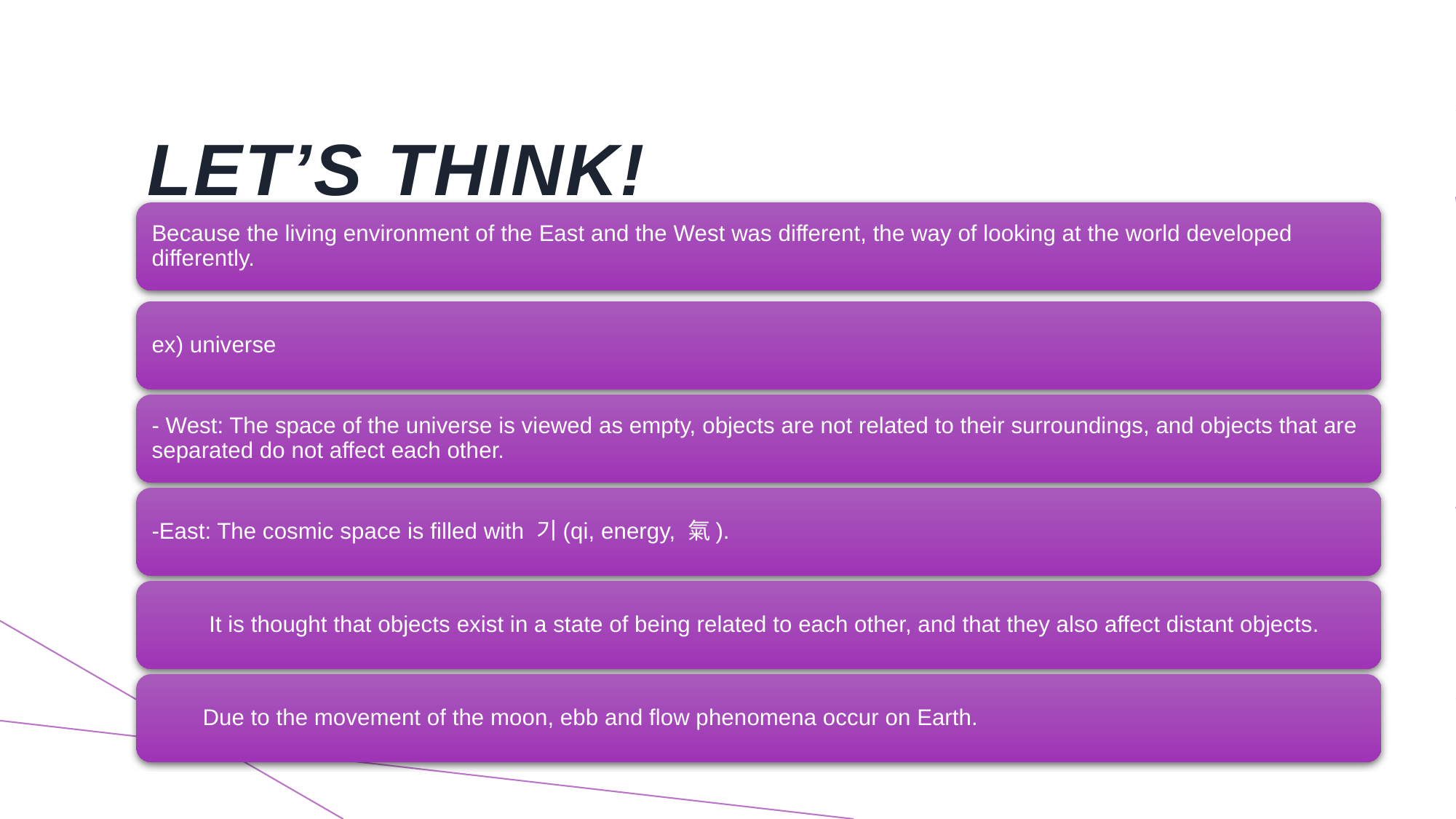

# Let’s think!
Because the living environment of the East and the West was different, the way of looking at the world developed differently.
ex) universe
- West: The space of the universe is viewed as empty, objects are not related to their surroundings, and objects that are separated do not affect each other.
-East: The cosmic space is filled with 기(qi, energy, 氣).
         It is thought that objects exist in a state of being related to each other, and that they also affect distant objects.
        Due to the movement of the moon, ebb and flow phenomena occur on Earth.